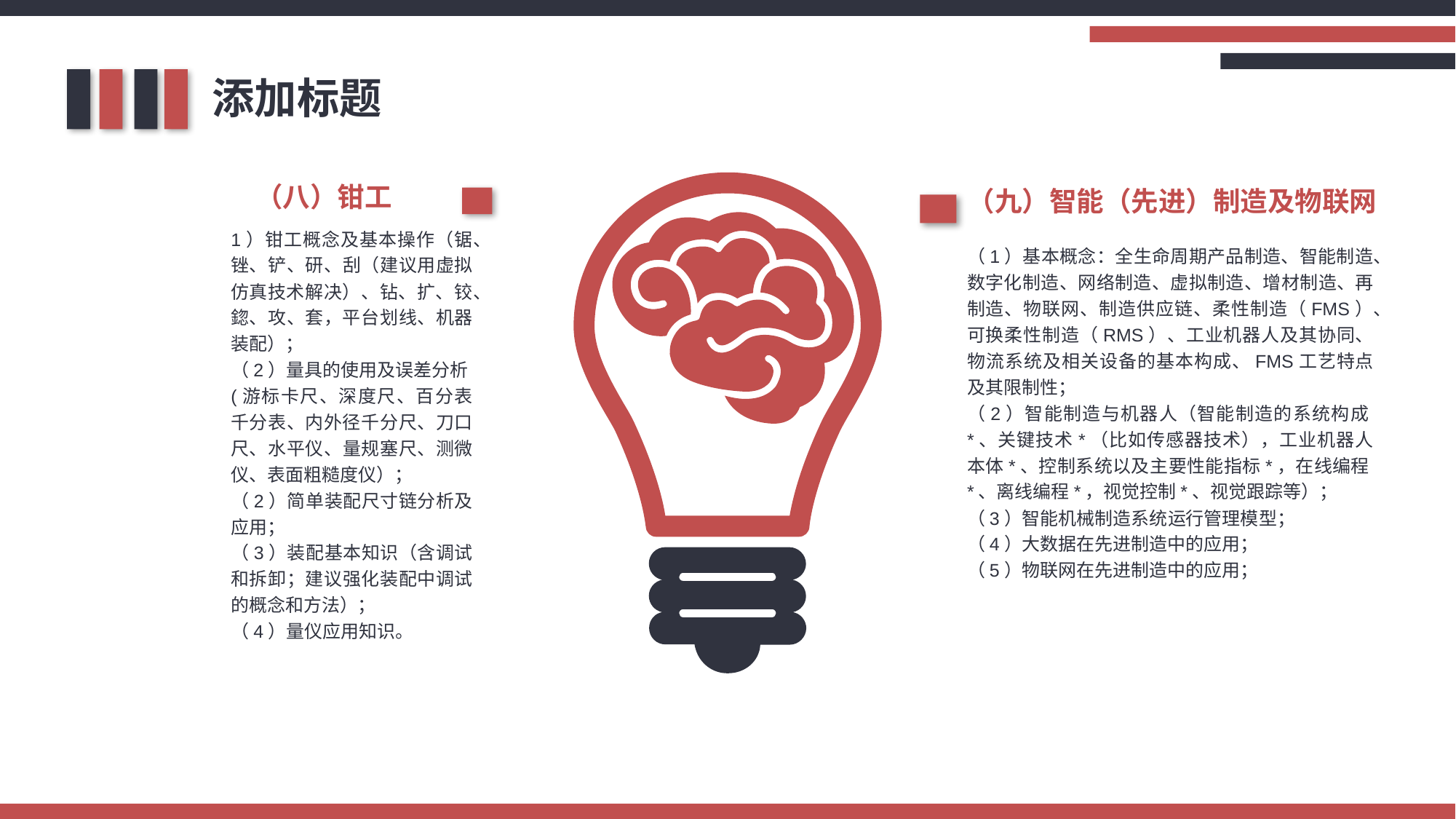

添加标题

（八）钳工
1）钳工概念及基本操作（锯、锉、铲、研、刮（建议用虚拟仿真技术解决）、钻、扩、铰、鍃、攻、套，平台划线、机器装配）；
（2）量具的使用及误差分析(游标卡尺、深度尺、百分表千分表、内外径千分尺、刀口尺、水平仪、量规塞尺、测微仪、表面粗糙度仪）；
（2）简单装配尺寸链分析及应用；
（3）装配基本知识（含调试和拆卸；建议强化装配中调试的概念和方法）；
（4）量仪应用知识。

（九）智能（先进）制造及物联网
（1）基本概念：全生命周期产品制造、智能制造、数字化制造、网络制造、虚拟制造、增材制造、再制造、物联网、制造供应链、柔性制造（FMS）、可换柔性制造（RMS）、工业机器人及其协同、物流系统及相关设备的基本构成、FMS工艺特点及其限制性；
（2）智能制造与机器人（智能制造的系统构成*、关键技术*（比如传感器技术），工业机器人本体*、控制系统以及主要性能指标*，在线编程*、离线编程*，视觉控制*、视觉跟踪等）；
（3）智能机械制造系统运行管理模型；
（4）大数据在先进制造中的应用；
（5）物联网在先进制造中的应用；